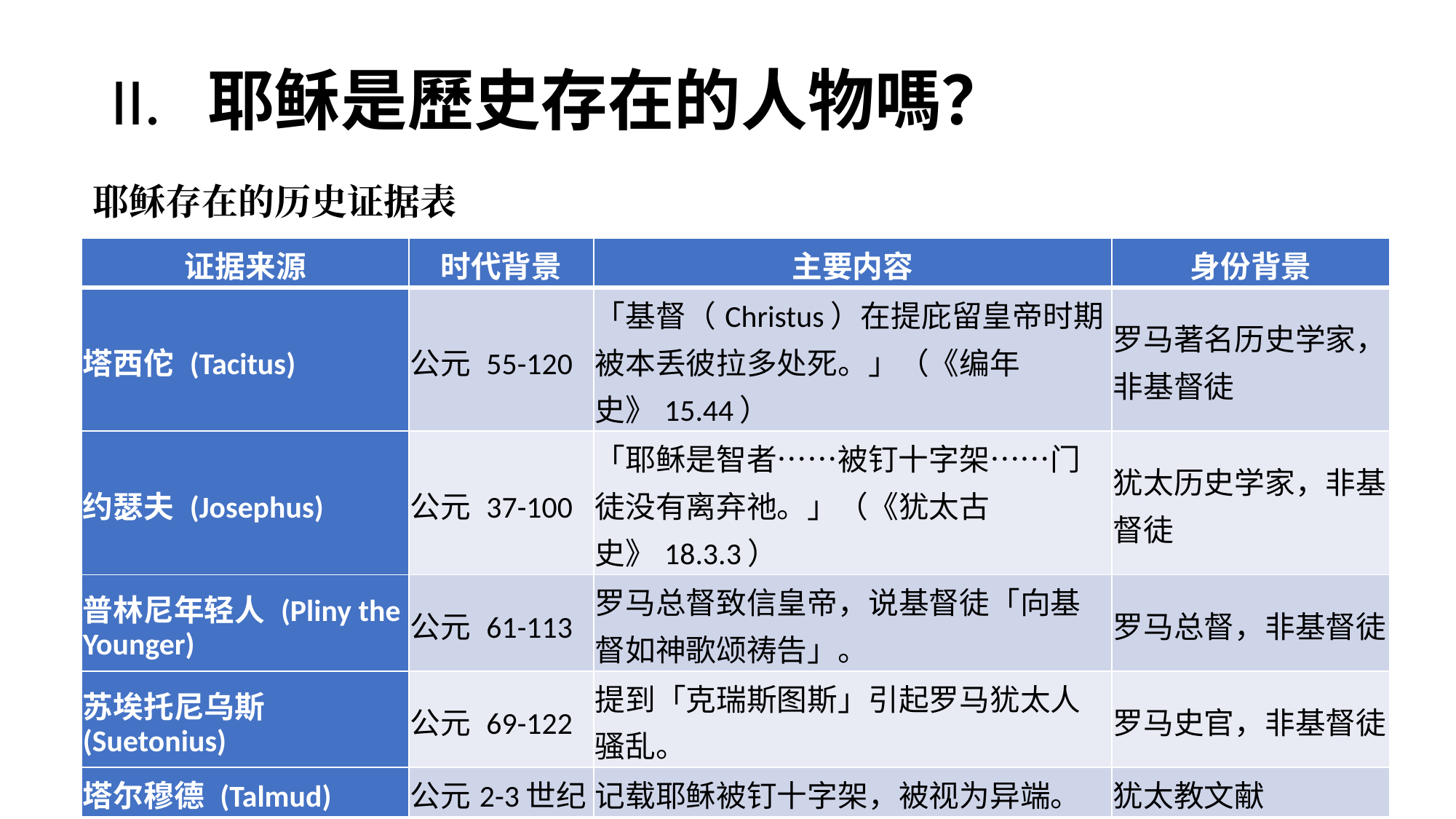

# II.  耶稣是歷史存在的人物嗎？
耶稣存在的历史证据表
| 证据来源 | 时代背景 | 主要内容 | 身份背景 |
| --- | --- | --- | --- |
| 塔西佗 (Tacitus) | 公元 55-120 | 「基督（Christus）在提庇留皇帝时期被本丢彼拉多处死。」（《编年史》15.44） | 罗马著名历史学家，非基督徒 |
| 约瑟夫 (Josephus) | 公元 37-100 | 「耶稣是智者……被钉十字架……门徒没有离弃祂。」（《犹太古史》18.3.3） | 犹太历史学家，非基督徒 |
| 普林尼年轻人 (Pliny the Younger) | 公元 61-113 | 罗马总督致信皇帝，说基督徒「向基督如神歌颂祷告」。 | 罗马总督，非基督徒 |
| 苏埃托尼乌斯 (Suetonius) | 公元 69-122 | 提到「克瑞斯图斯」引起罗马犹太人骚乱。 | 罗马史官，非基督徒 |
| 塔尔穆德 (Talmud) | 公元2-3世纪 | 记载耶稣被钉十字架，被视为异端。 | 犹太教文献 |